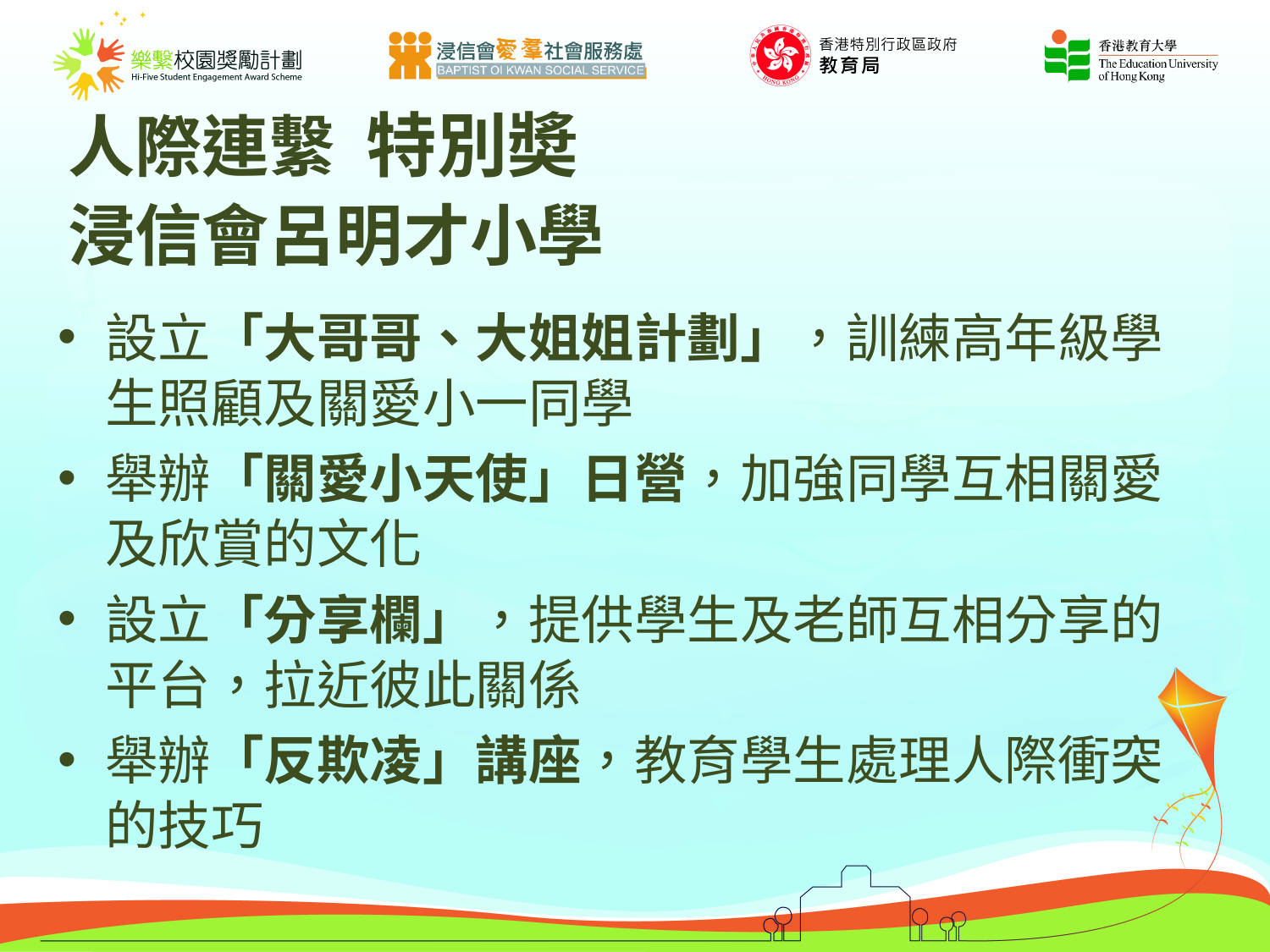

# 人際連繫  特別奬 浸信會呂明才小學
設立「大哥哥、大姐姐計劃」，訓練高年級學生照顧及關愛小一同學
舉辦「關愛小天使」日營，加強同學互相關愛及欣賞的文化
設立「分享欄」，提供學生及老師互相分享的平台，拉近彼此關係
舉辦「反欺凌」講座，教育學生處理人際衝突的技巧